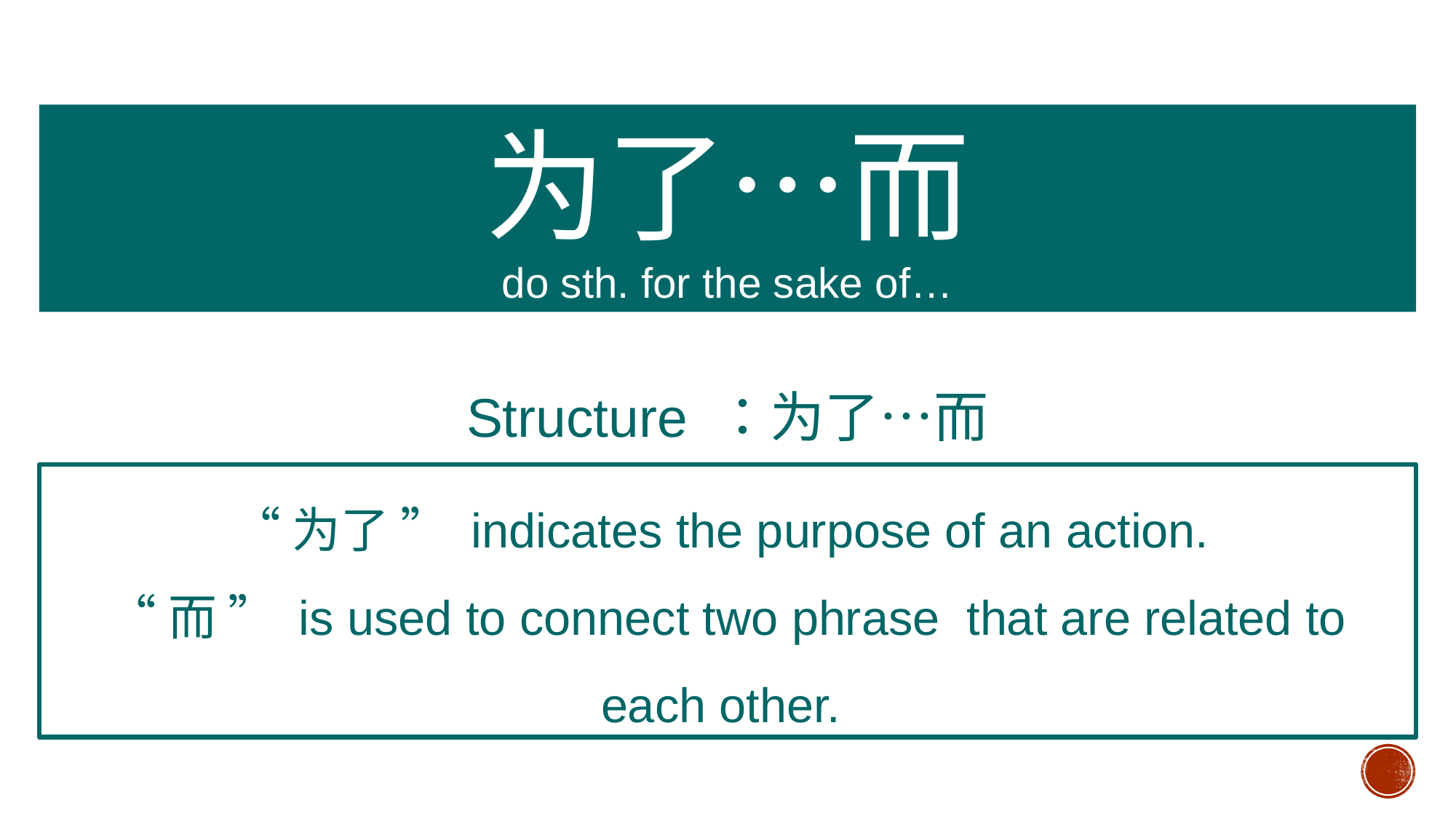

为了…而
do sth. for the sake of…
Structure ：为了…而
“为了 ” indicates the purpose of an action.
“而 ” is used to connect two phrase  that are related to each other.